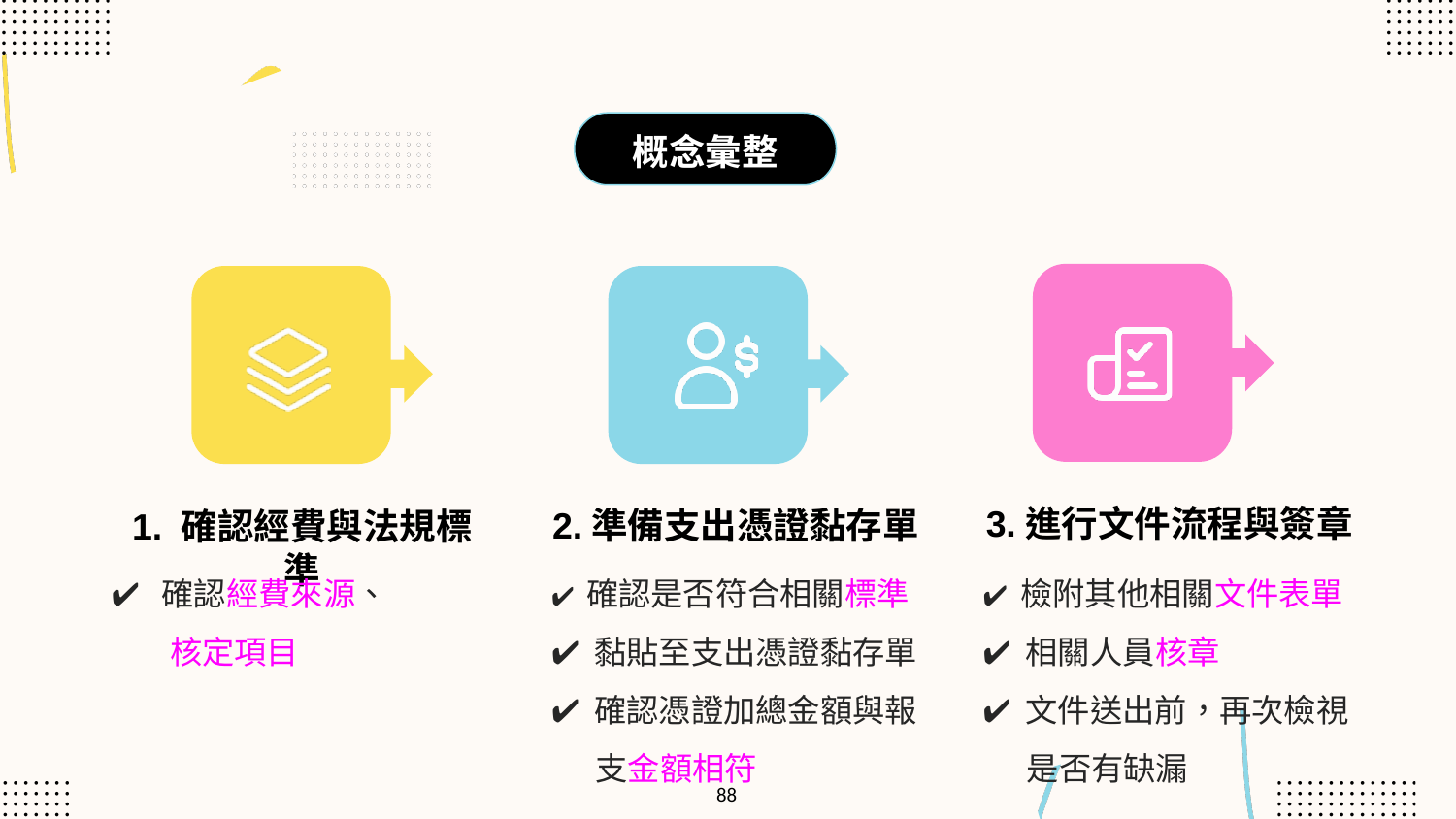

概念彙整

3.進行文件流程與簽章

2.準備支出憑證黏存單

1. 確認經費與法規標準

✔  確認經費來源、
       核定項目
✔ 確認是否符合相關標準
✔ 黏貼至支出憑證黏存單
✔ 確認憑證加總金額與報
     支金額相符

✔ 檢附其他相關文件表單
✔ ︎相關人員核章
✔ 文件送出前，再次檢視
     是否有缺漏

88